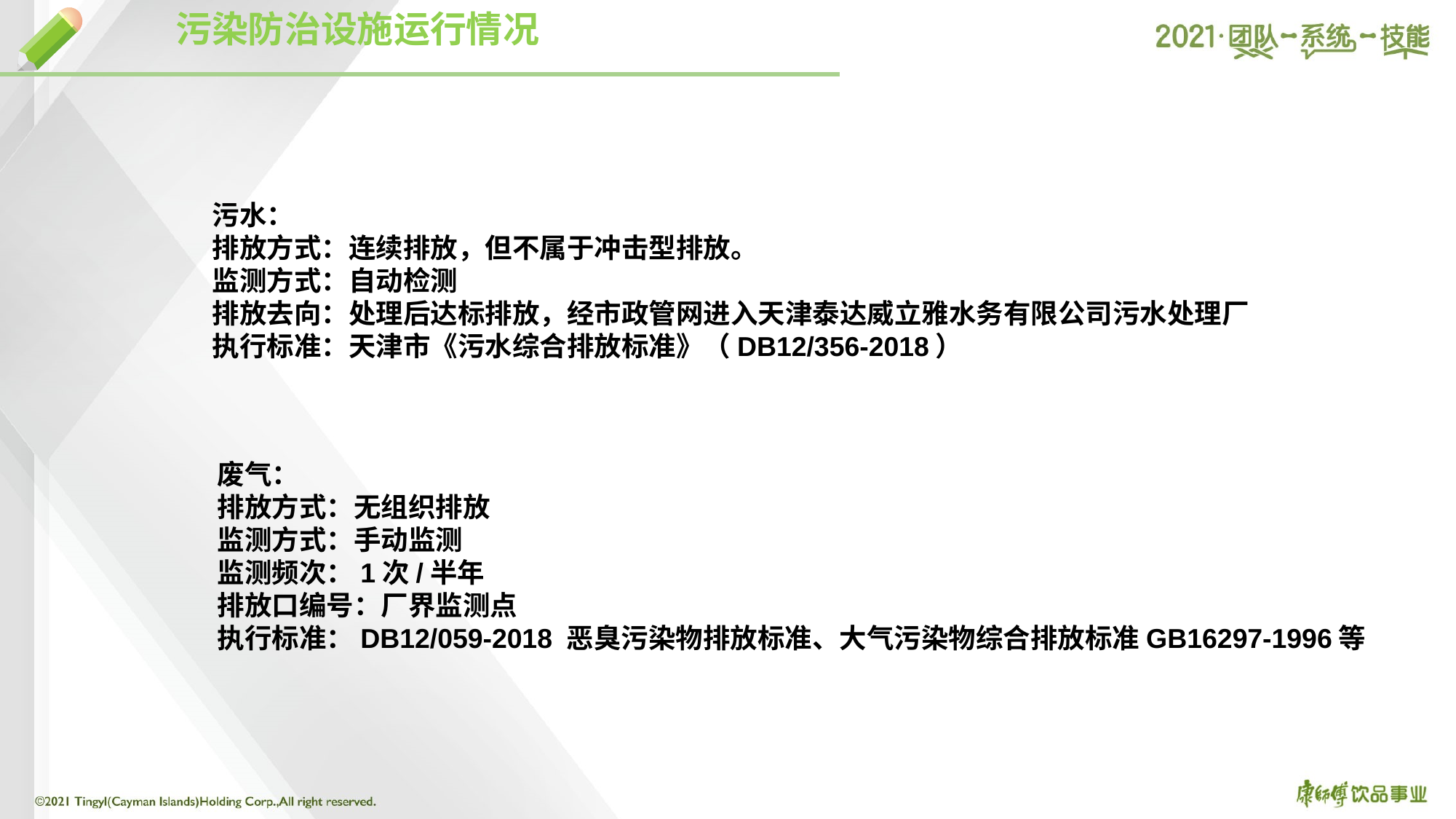

污染防治设施运行情况

污水：
排放方式：连续排放，但不属于冲击型排放。
监测方式：自动检测
排放去向：处理后达标排放，经市政管网进入天津泰达威立雅水务有限公司污水处理厂
执行标准：天津市《污水综合排放标准》（DB12/356-2018）
废气：
排放方式：无组织排放
监测方式：手动监测
监测频次：1次/半年
排放口编号：厂界监测点
执行标准：DB12/059-2018 恶臭污染物排放标准、大气污染物综合排放标准GB16297-1996等